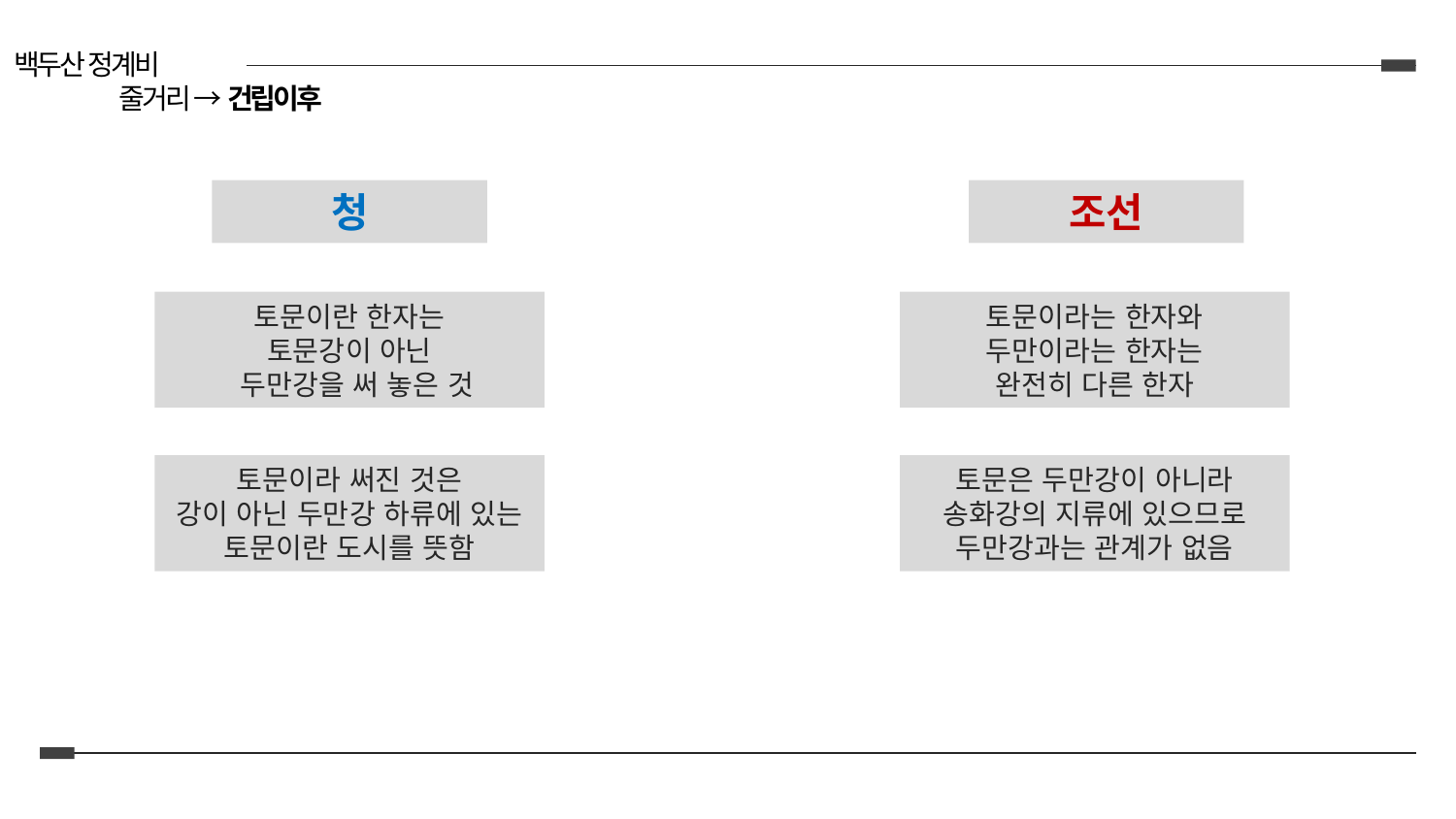

백두산 정계비
    줄거리 → 건립이후

청
조선
토문이란 한자는
토문강이 아닌
 두만강을 써 놓은 것
토문이라는 한자와
두만이라는 한자는
완전히 다른 한자
토문이라 써진 것은
강이 아닌 두만강 하류에 있는 토문이란 도시를 뜻함
토문은 두만강이 아니라
송화강의 지류에 있으므로
두만강과는 관계가 없음